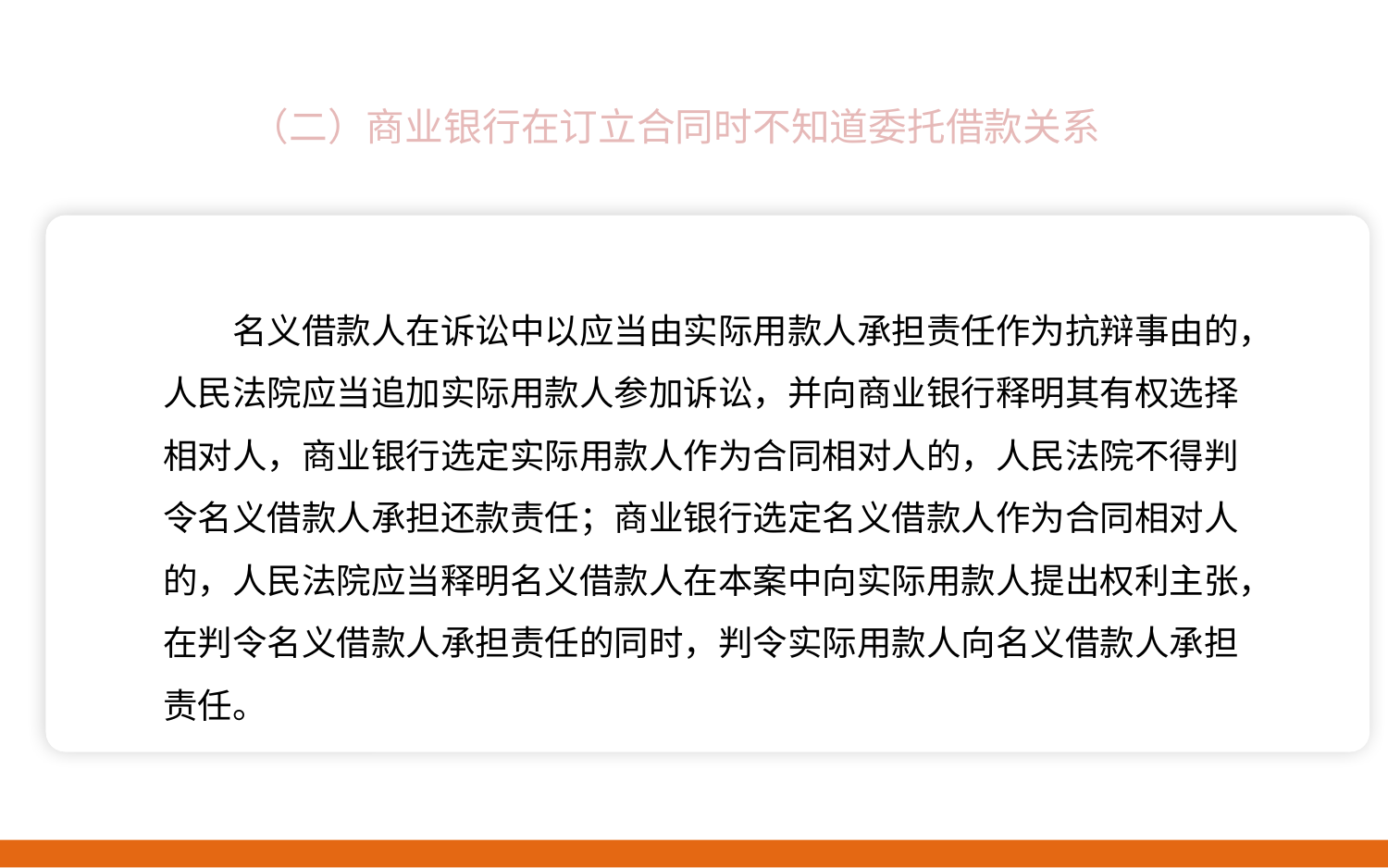

二、委托借款纠纷中的名义借款人和实际用款人的责任
 （二）商业银行在订立合同时不知道委托借款关系

名义借款人在诉讼中以应当由实际用款人承担责任作为抗辩事由的，人民法院应当追加实际用款人参加诉讼，并向商业银行释明其有权选择相对人，商业银行选定实际用款人作为合同相对人的，人民法院不得判令名义借款人承担还款责任；商业银行选定名义借款人作为合同相对人的，人民法院应当释明名义借款人在本案中向实际用款人提出权利主张，在判令名义借款人承担责任的同时，判令实际用款人向名义借款人承担责任。